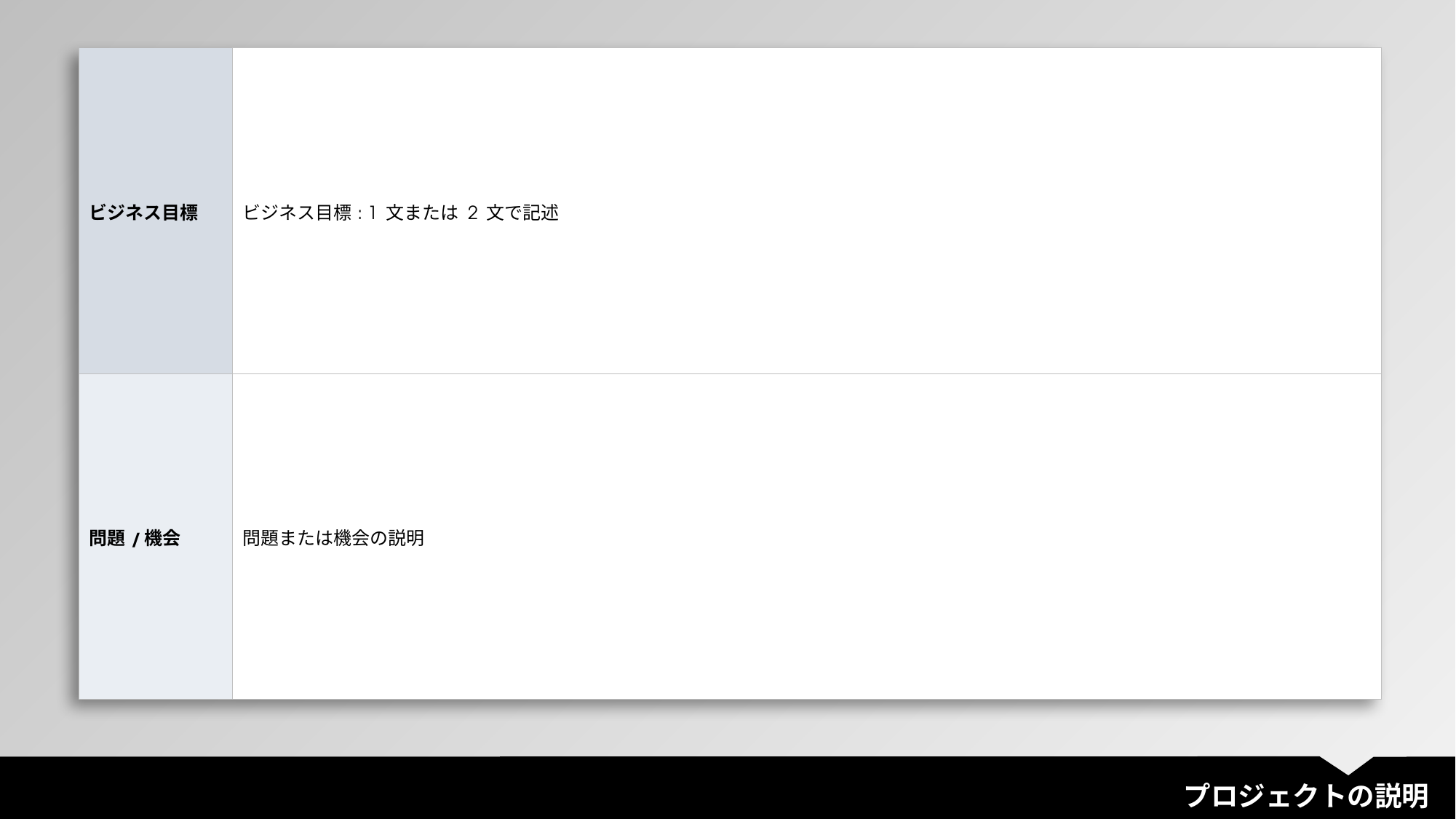

| ビジネス目標 | ビジネス目標: 1 文または 2 文で記述 |
| --- | --- |
| 問題/機会 | 問題または機会の説明 |

プロジェクトの説明